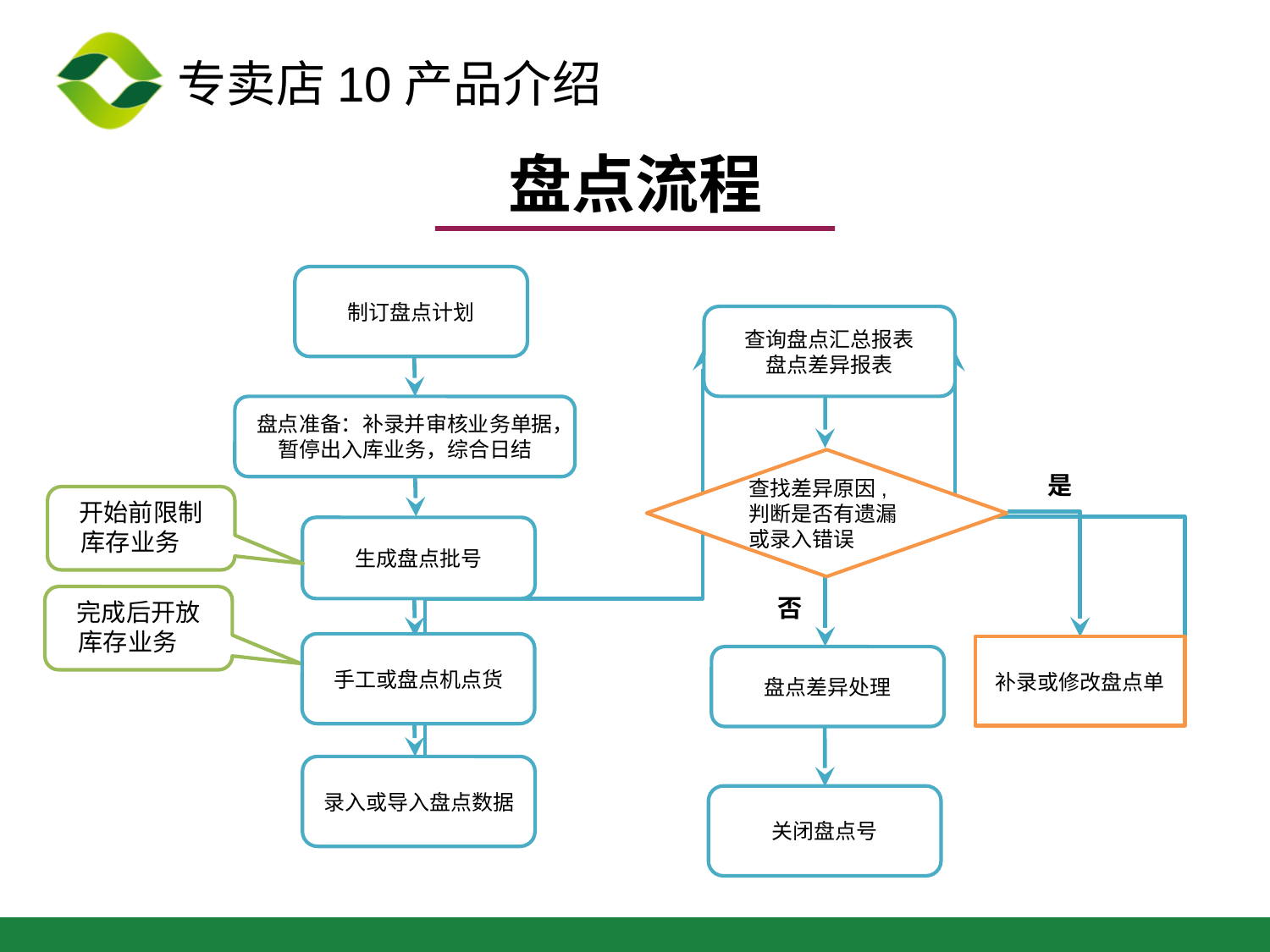

盘点流程

制订盘点计划
查询盘点汇总报表
盘点差异报表
盘点准备：补录并审核业务单据，暂停出入库业务，综合日结
查找差异原因,判断是否有遗漏或录入错误
是
开始前限制
  库存业务
生成盘点批号
否
完成后开放
  库存业务
手工或盘点机点货
补录或修改盘点单
盘点差异处理
录入或导入盘点数据
关闭盘点号